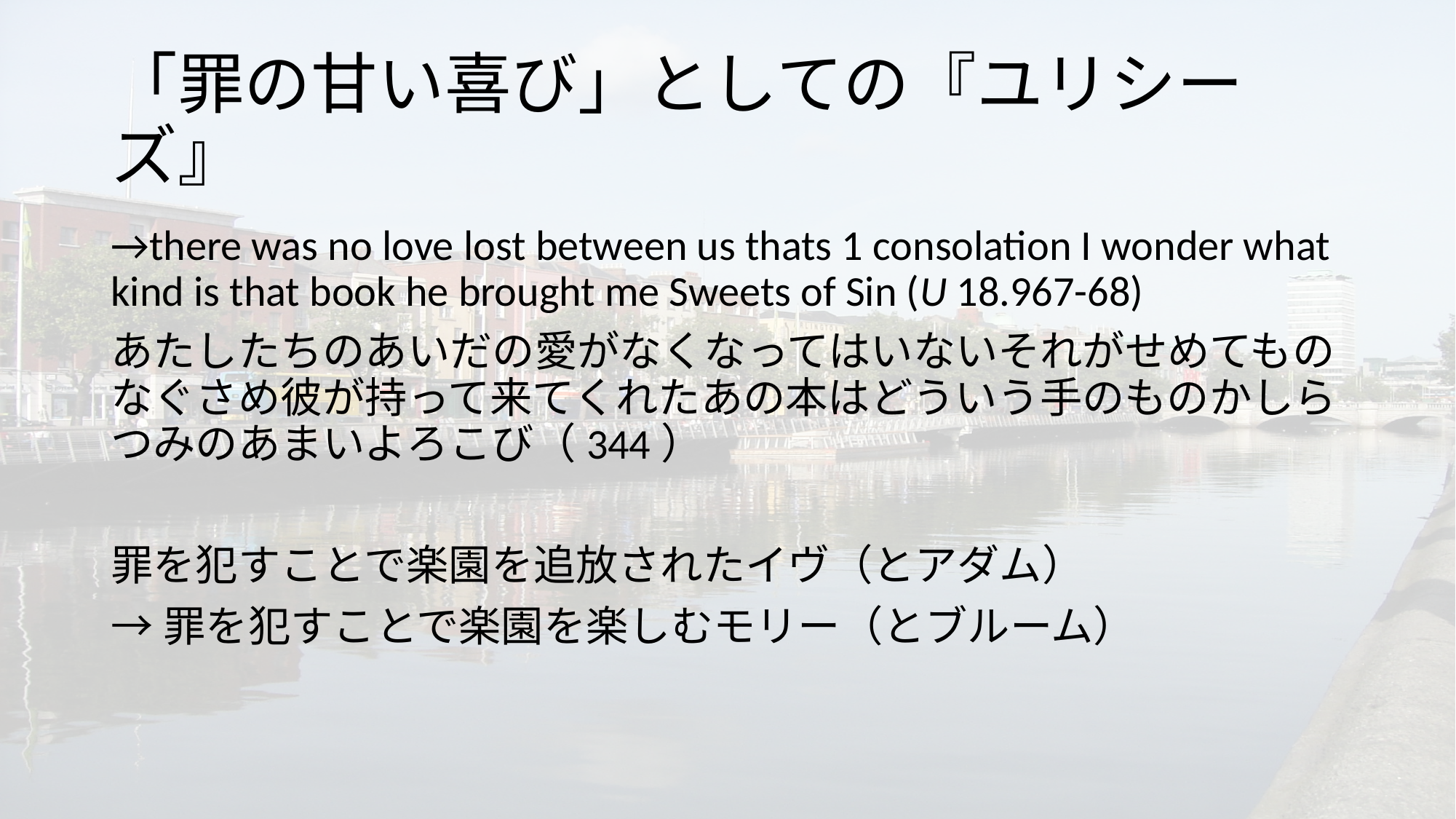

# 「罪の甘い喜び」としての『ユリシーズ』
→there was no love lost between us thats 1 consolation I wonder what kind is that book he brought me Sweets of Sin (U 18.967-68)
あたしたちのあいだの愛がなくなってはいないそれがせめてものなぐさめ彼が持って来てくれたあの本はどういう手のものかしらつみのあまいよろこび（344）

罪を犯すことで楽園を追放されたイヴ（とアダム）
→罪を犯すことで楽園を楽しむモリー（とブルーム）